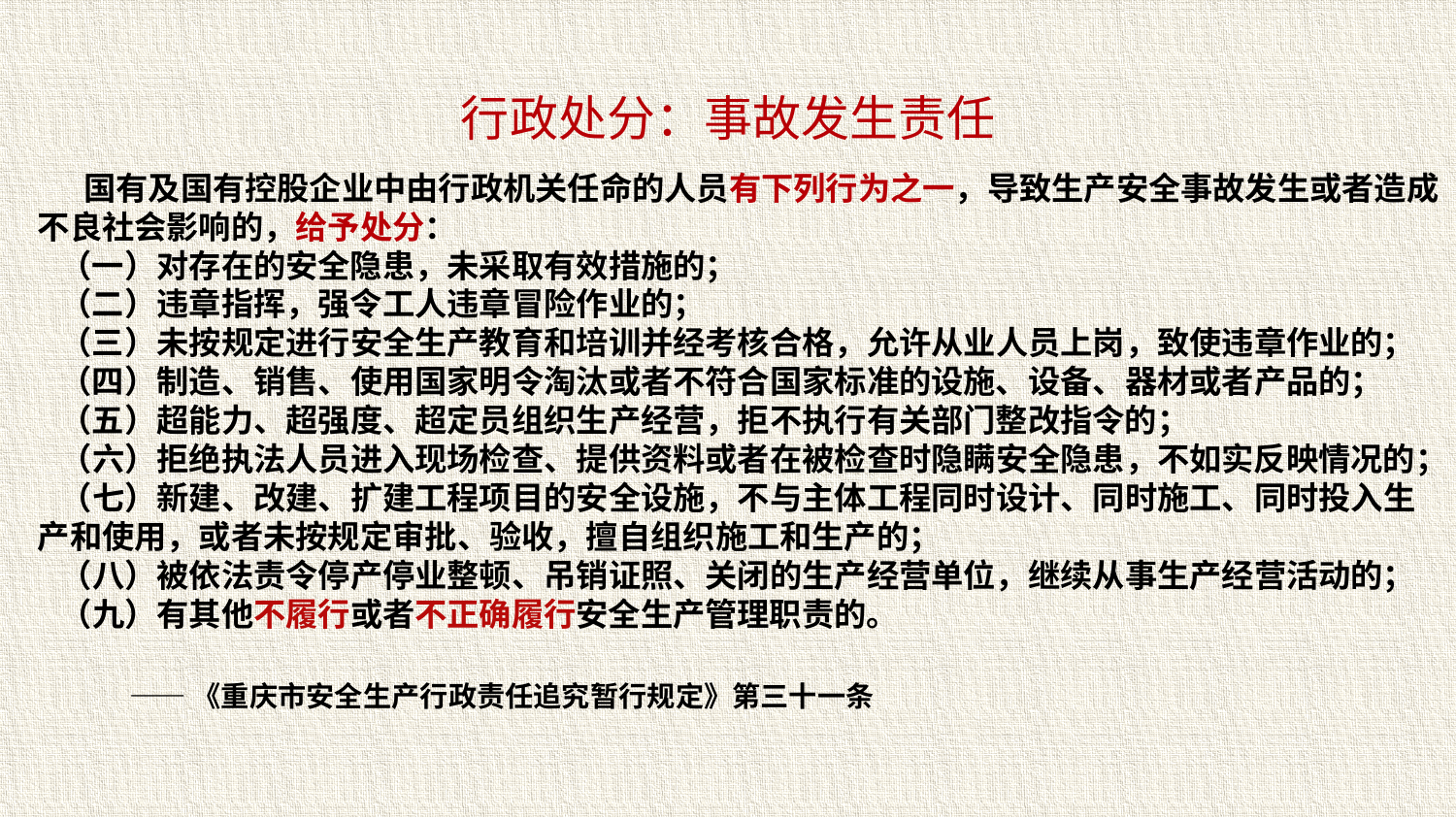

行政处分：事故发生责任
      国有及国有控股企业中由行政机关任命的人员有下列行为之一，导致生产安全事故发生或者造成不良社会影响的，给予处分：
  （一）对存在的安全隐患，未采取有效措施的；
  （二）违章指挥，强令工人违章冒险作业的；
  （三）未按规定进行安全生产教育和培训并经考核合格，允许从业人员上岗，致使违章作业的；
  （四）制造、销售、使用国家明令淘汰或者不符合国家标准的设施、设备、器材或者产品的；
  （五）超能力、超强度、超定员组织生产经营，拒不执行有关部门整改指令的；
  （六）拒绝执法人员进入现场检查、提供资料或者在被检查时隐瞒安全隐患，不如实反映情况的；
  （七）新建、改建、扩建工程项目的安全设施，不与主体工程同时设计、同时施工、同时投入生产和使用，或者未按规定审批、验收，擅自组织施工和生产的；
  （八）被依法责令停产停业整顿、吊销证照、关闭的生产经营单位，继续从事生产经营活动的；
  （九）有其他不履行或者不正确履行安全生产管理职责的。

              ——《重庆市安全生产行政责任追究暂行规定》第三十一条